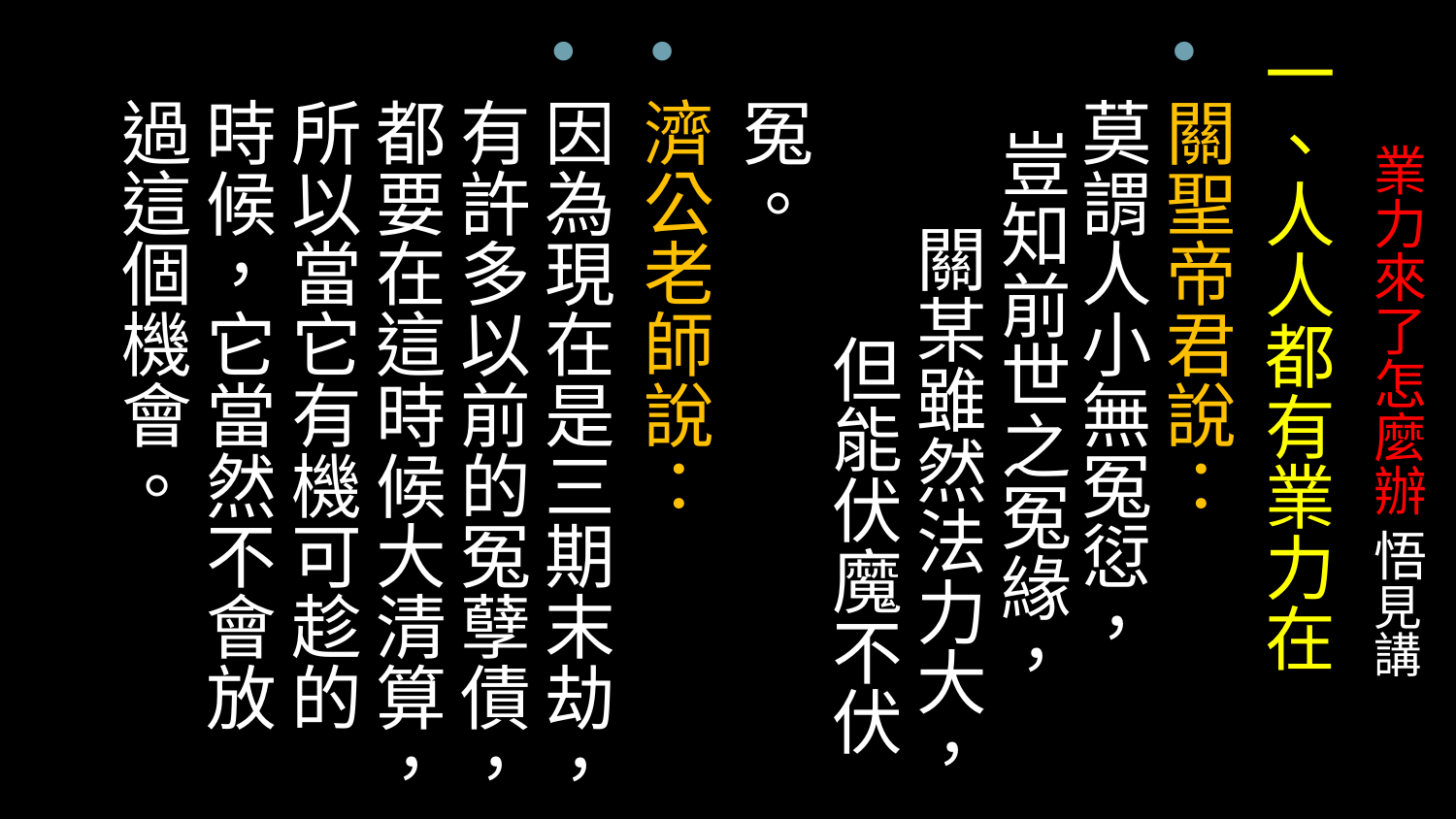

一、人人都有業力在
關聖帝君說：             莫謂人小無冤愆，          豈知前世之冤緣，              關某雖然法力大，               但能伏魔不伏冤。
濟公老師說：
因為現在是三期末劫，有許多以前的冤孽債，都要在這時候大清算，所以當它有機可趁的時候，它當然不會放過這個機會。

# 業力來了怎麼辦 悟見講